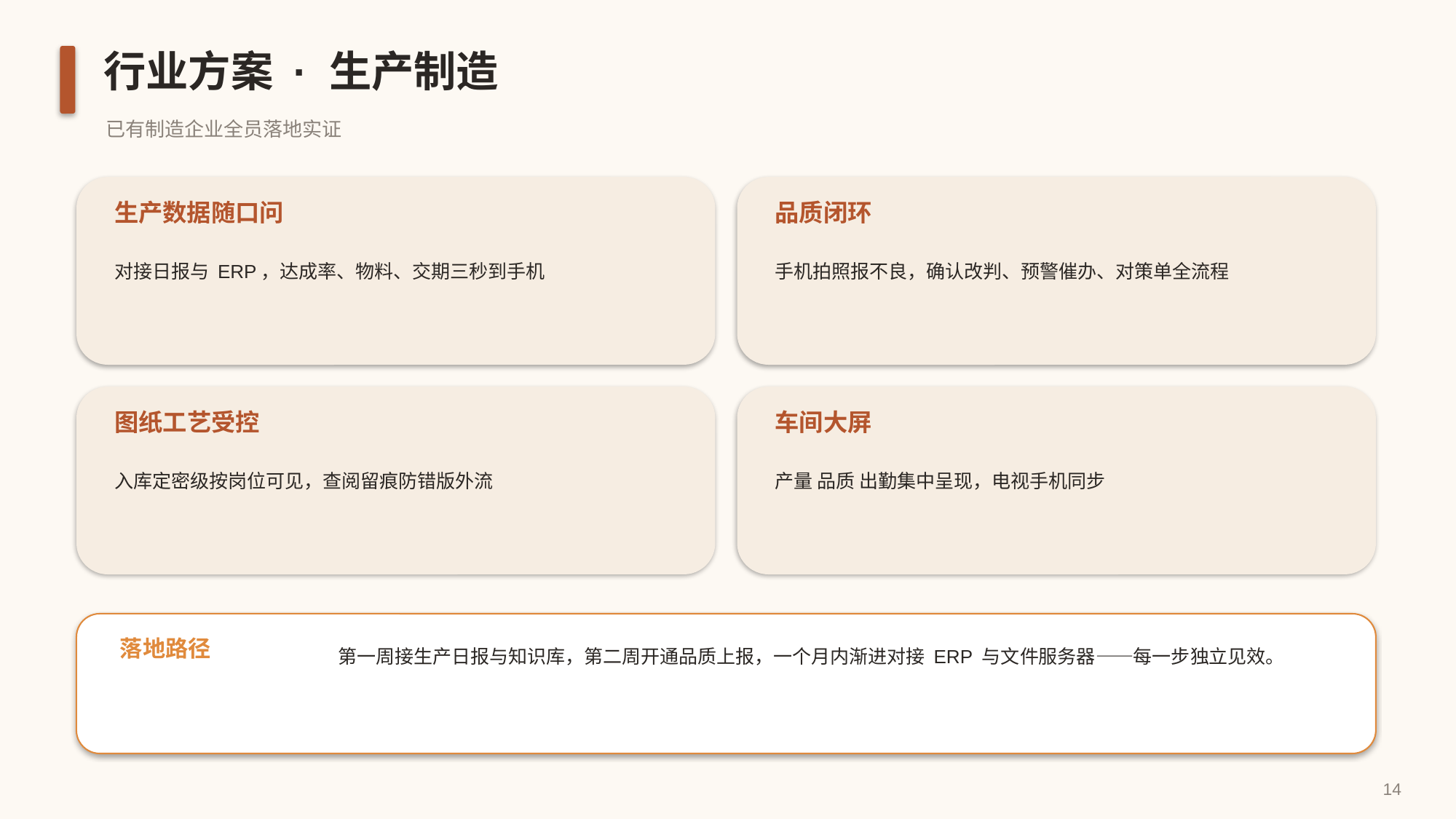

行业方案 · 生产制造

已有制造企业全员落地实证

生产数据随口问
品质闭环
对接日报与 ERP，达成率、物料、交期三秒到手机
手机拍照报不良，确认改判、预警催办、对策单全流程

图纸工艺受控
车间大屏
入库定密级按岗位可见，查阅留痕防错版外流
产量 品质 出勤集中呈现，电视手机同步

落地路径
第一周接生产日报与知识库，第二周开通品质上报，一个月内渐进对接 ERP 与文件服务器——每一步独立见效。
14